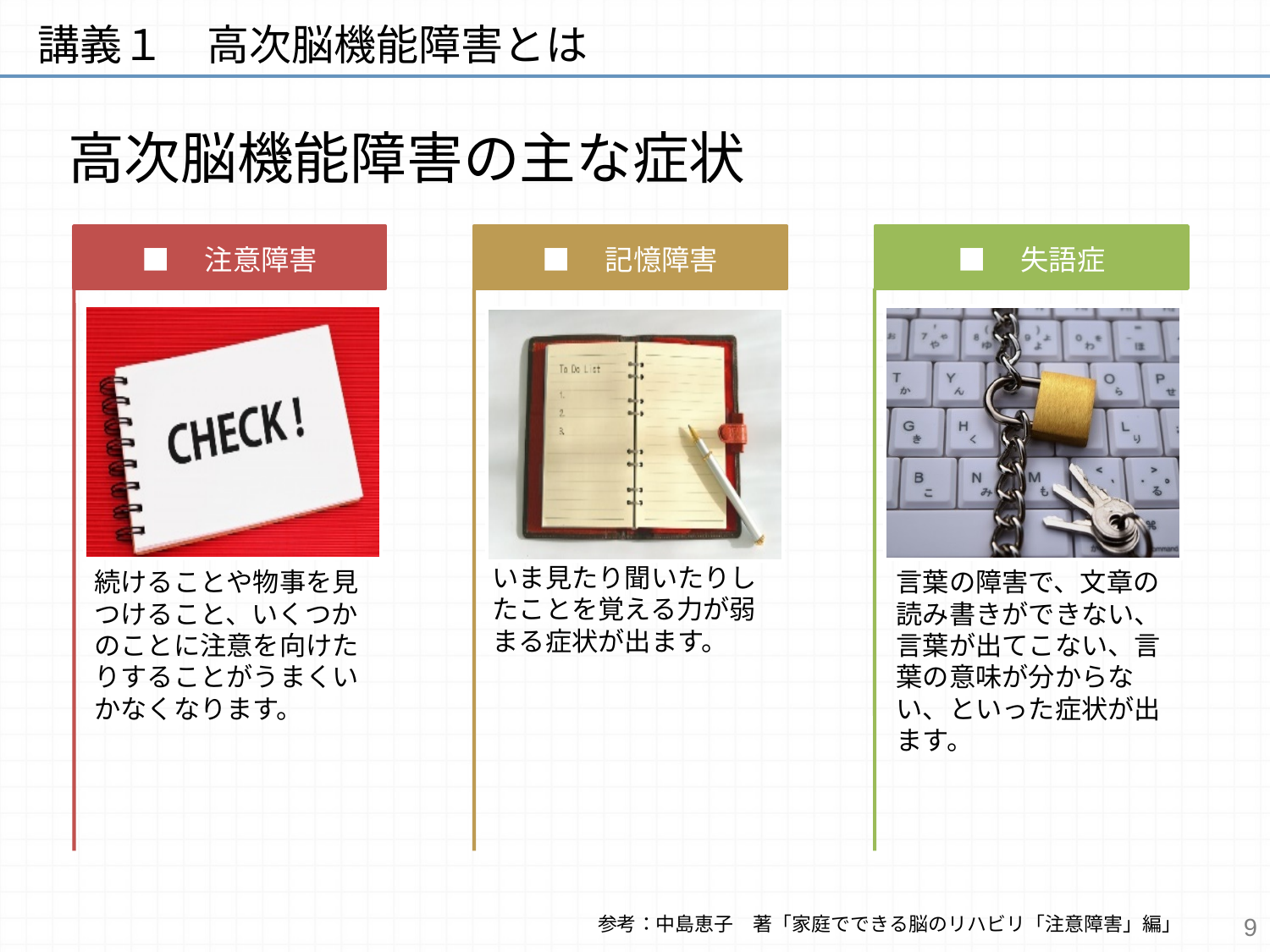

# 講義１　高次脳機能障害とは
高次脳機能障害の主な症状
続けることや物事を見つけること、いくつかのことに注意を向けたりすることがうまくいかなくなります。
■　注意障害
いま見たり聞いたりしたことを覚える力が弱まる症状が出ます。
■　記憶障害
言葉の障害で、文章の読み書きができない、言葉が出てこない、言葉の意味が分からない、といった症状が出ます。
■　失語症

9
参考：中島恵子　著「家庭でできる脳のリハビリ「注意障害」編」